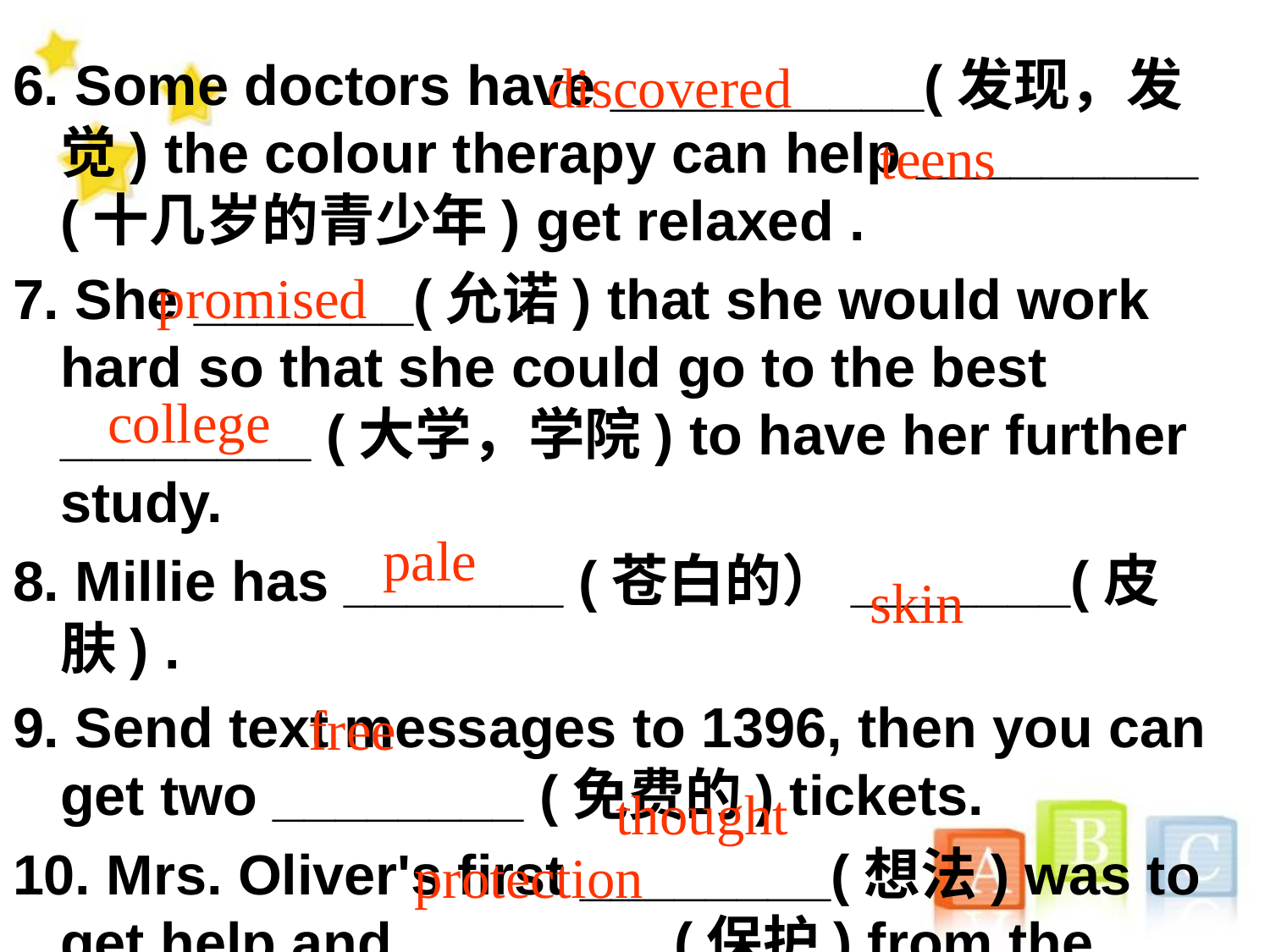

6. Some doctors have __________(发现，发觉) the colour therapy can help _________ (十几岁的青少年) get relaxed .
7. She _______(允诺) that she would work hard so that she could go to the best ________ (大学，学院) to have her further study.
8. Millie has _______ (苍白的）_______(皮肤) .
9. Send text messages to 1396, then you can get two ________ (免费的) tickets.
10. Mrs. Oliver's first ________(想法) was to get help and ________ (保护) from the police.

discovered
teens
promised
college
pale
skin
free
thought
protection